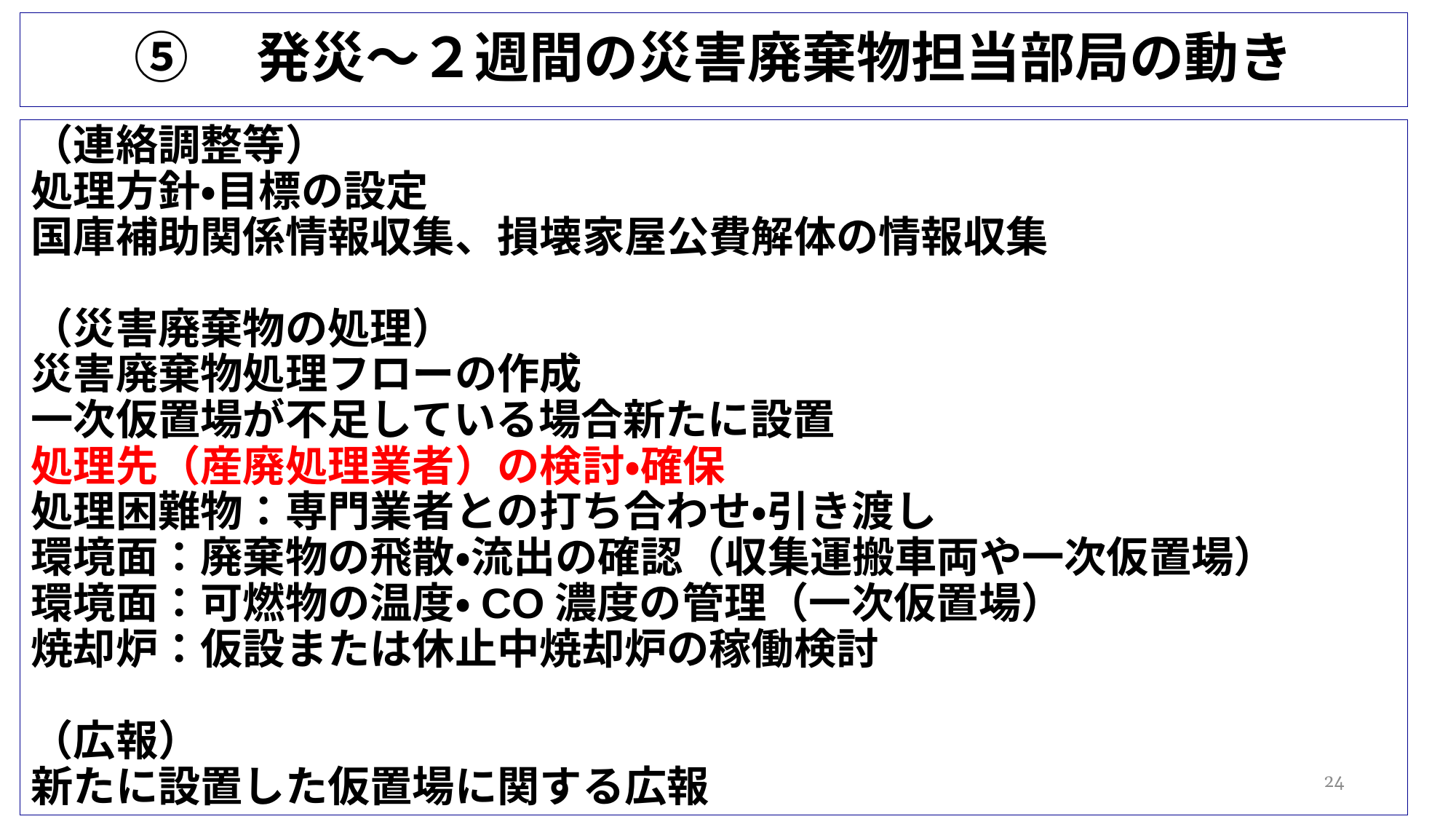

⑤　発災～２週間の災害廃棄物担当部局の動き
（連絡調整等）
処理方針・目標の設定
国庫補助関係情報収集、損壊家屋公費解体の情報収集

（災害廃棄物の処理）
災害廃棄物処理フローの作成
一次仮置場が不足している場合新たに設置
処理先（産廃処理業者）の検討・確保
処理困難物：専門業者との打ち合わせ・引き渡し
環境面：廃棄物の飛散・流出の確認（収集運搬車両や一次仮置場）
環境面：可燃物の温度・CO濃度の管理（一次仮置場）
焼却炉：仮設または休止中焼却炉の稼働検討

（広報）
新たに設置した仮置場に関する広報
24